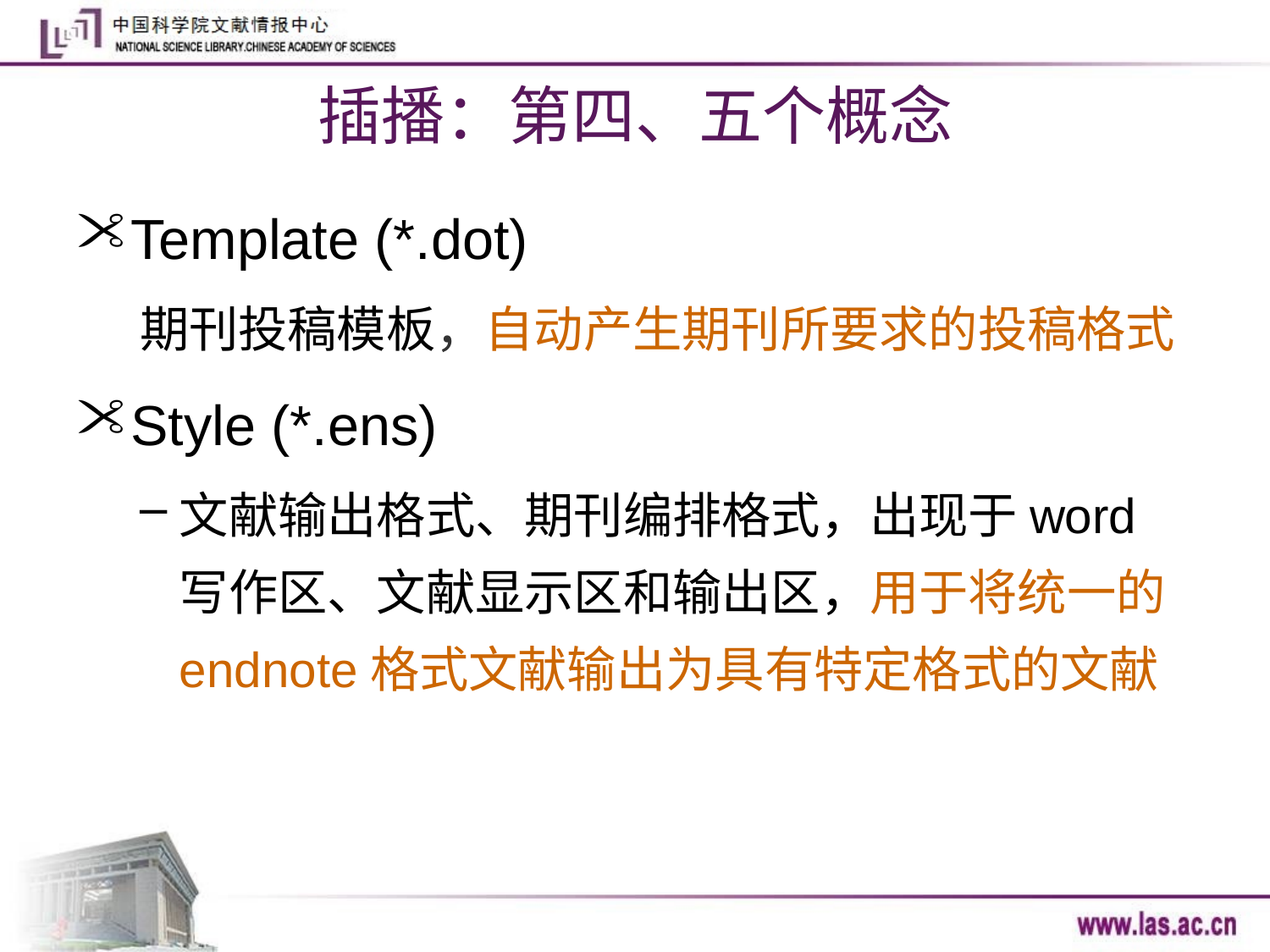

# 插播：第四、五个概念
Template (*.dot)
期刊投稿模板，自动产生期刊所要求的投稿格式
Style (*.ens)
文献输出格式、期刊编排格式，出现于word写作区、文献显示区和输出区，用于将统一的endnote格式文献输出为具有特定格式的文献